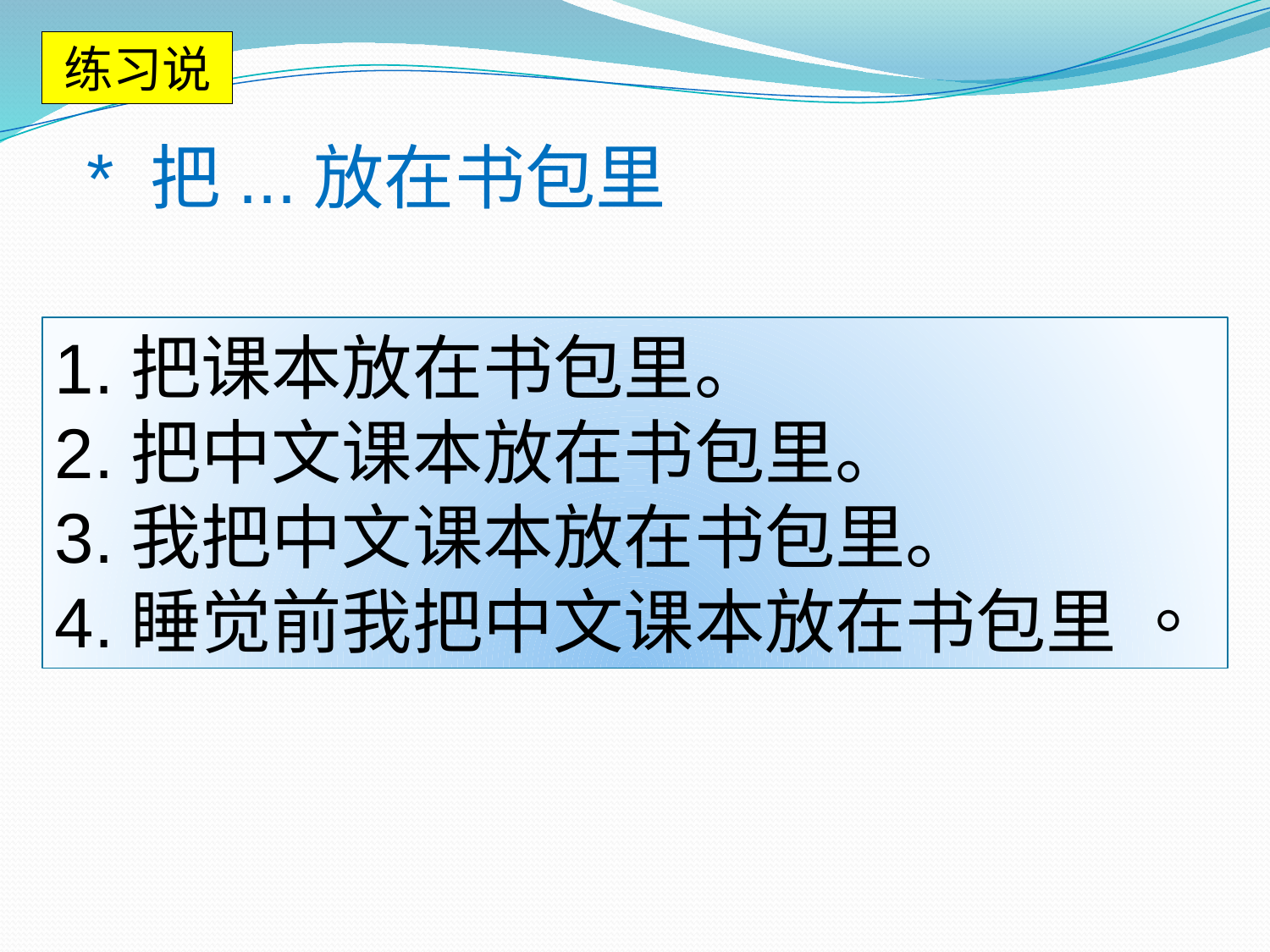

练习说
* 把...放在书包里
1.把课本放在书包里。
2.把中文课本放在书包里。
3.我把中文课本放在书包里。
4.睡觉前我把中文课本放在书包里 。